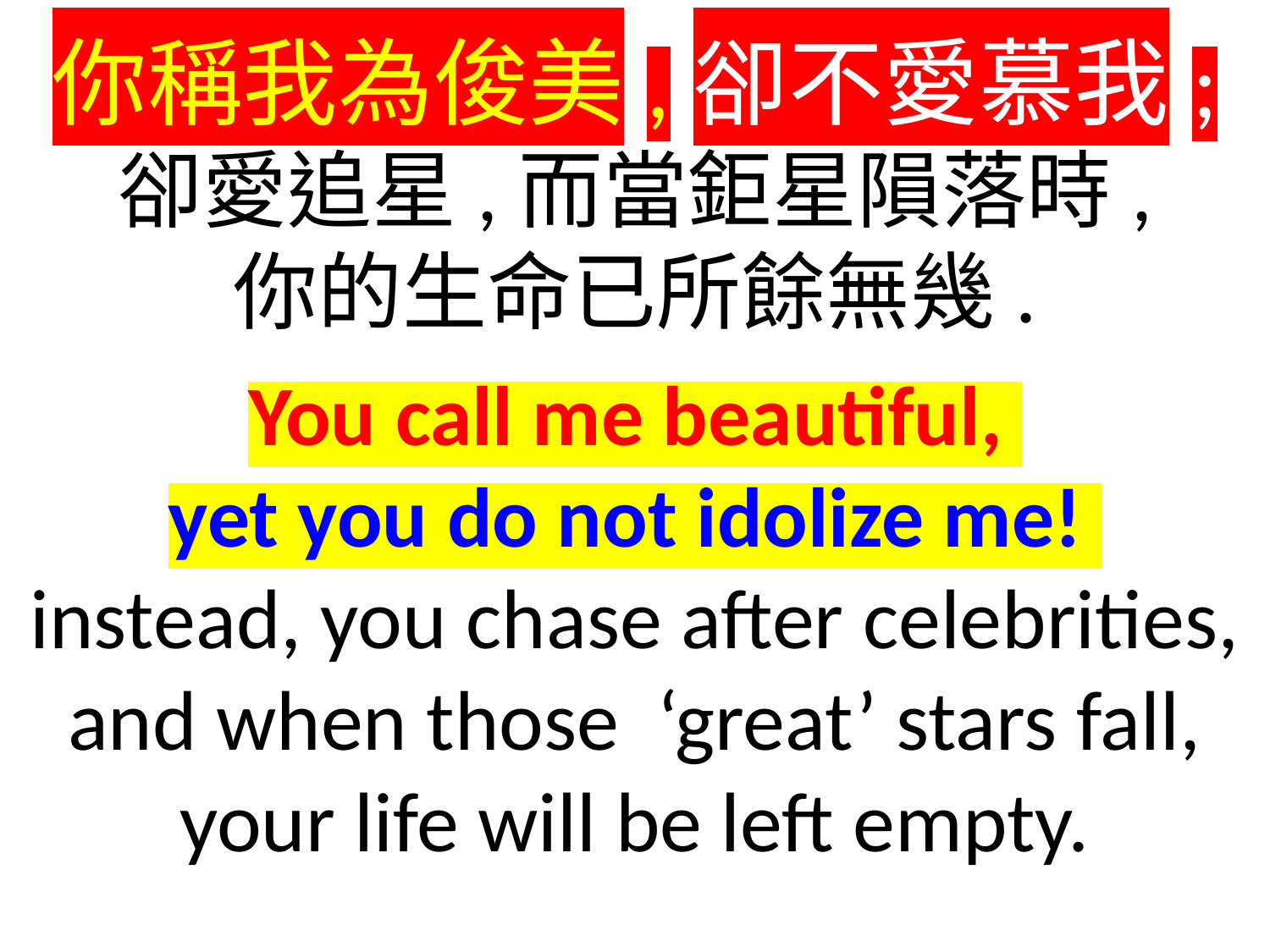

你稱我為俊美,卻不愛慕我;
卻愛追星,而當鉅星隕落時,
你的生命已所餘無幾.
You call me beautiful,
yet you do not idolize me!
instead, you chase after celebrities, and when those  ‘great’ stars fall, your life will be left empty.